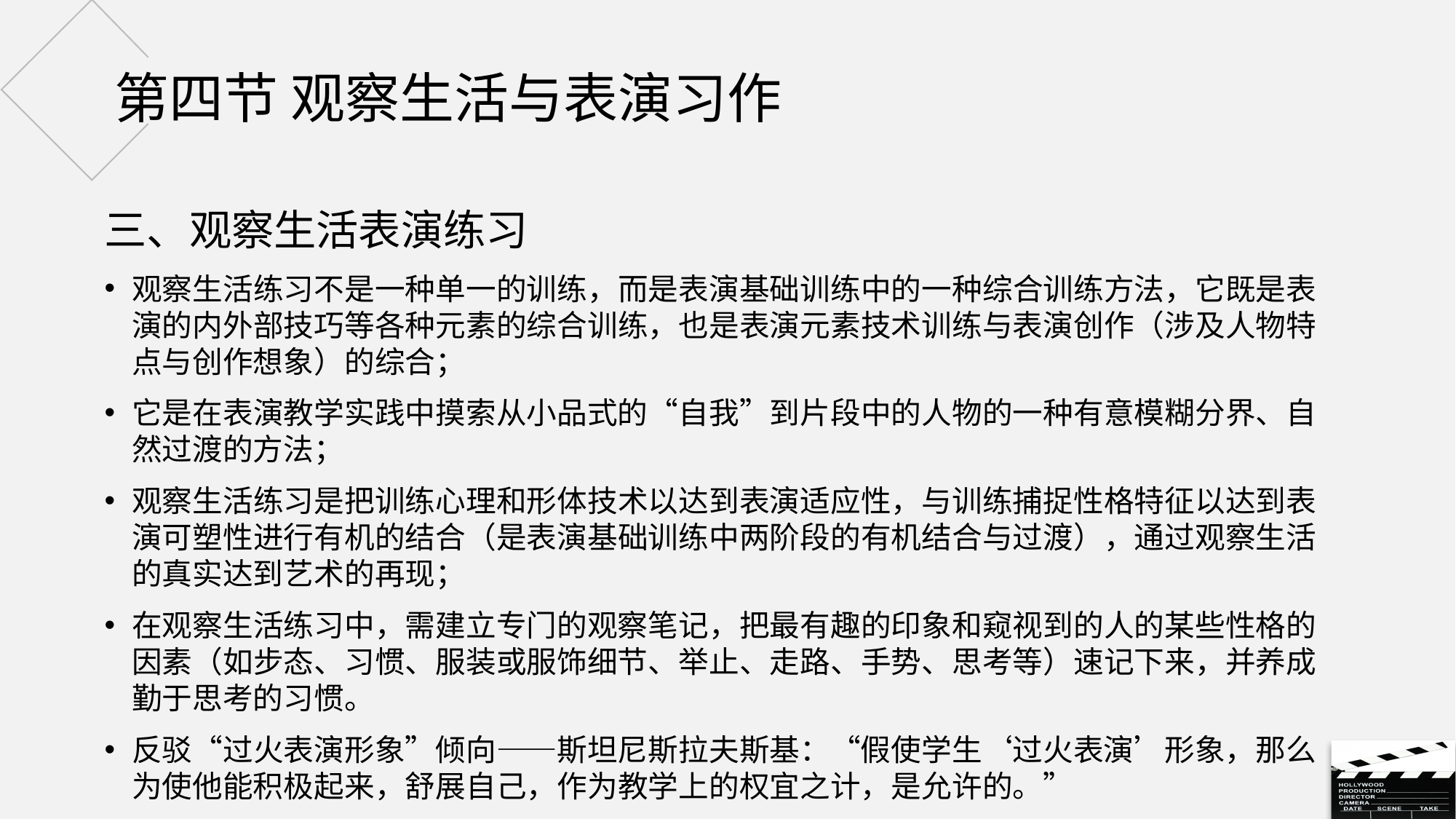

# 第四节 观察生活与表演习作
三、观察生活表演练习
观察生活练习不是一种单一的训练，而是表演基础训练中的一种综合训练方法，它既是表演的内外部技巧等各种元素的综合训练，也是表演元素技术训练与表演创作（涉及人物特点与创作想象）的综合；
它是在表演教学实践中摸索从小品式的“自我”到片段中的人物的一种有意模糊分界、自然过渡的方法；
观察生活练习是把训练心理和形体技术以达到表演适应性，与训练捕捉性格特征以达到表演可塑性进行有机的结合（是表演基础训练中两阶段的有机结合与过渡），通过观察生活的真实达到艺术的再现；
在观察生活练习中，需建立专门的观察笔记，把最有趣的印象和窥视到的人的某些性格的因素（如步态、习惯、服装或服饰细节、举止、走路、手势、思考等）速记下来，并养成勤于思考的习惯。
反驳“过火表演形象”倾向——斯坦尼斯拉夫斯基：“假使学生‘过火表演’形象，那么为使他能积极起来，舒展自己，作为教学上的权宜之计，是允许的。”